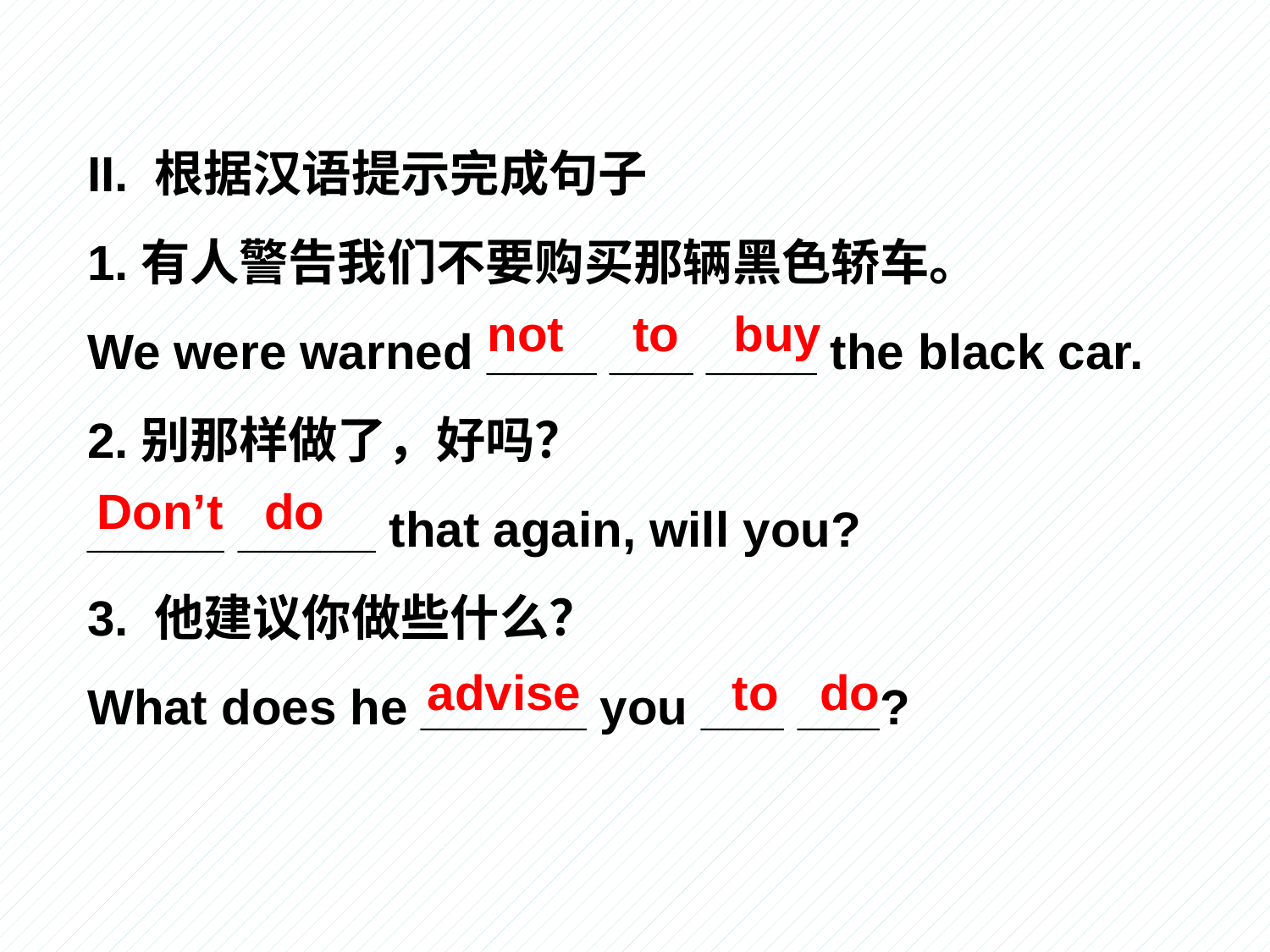

II. 根据汉语提示完成句子
1.有人警告我们不要购买那辆黑色轿车。
We were warned ____ ___ ____ the black car.
2.别那样做了，好吗？
_____ _____ that again, will you?
3. 他建议你做些什么？
What does he ______ you ___ ___?
not     to    buy
Don’t   do
advise           to   do